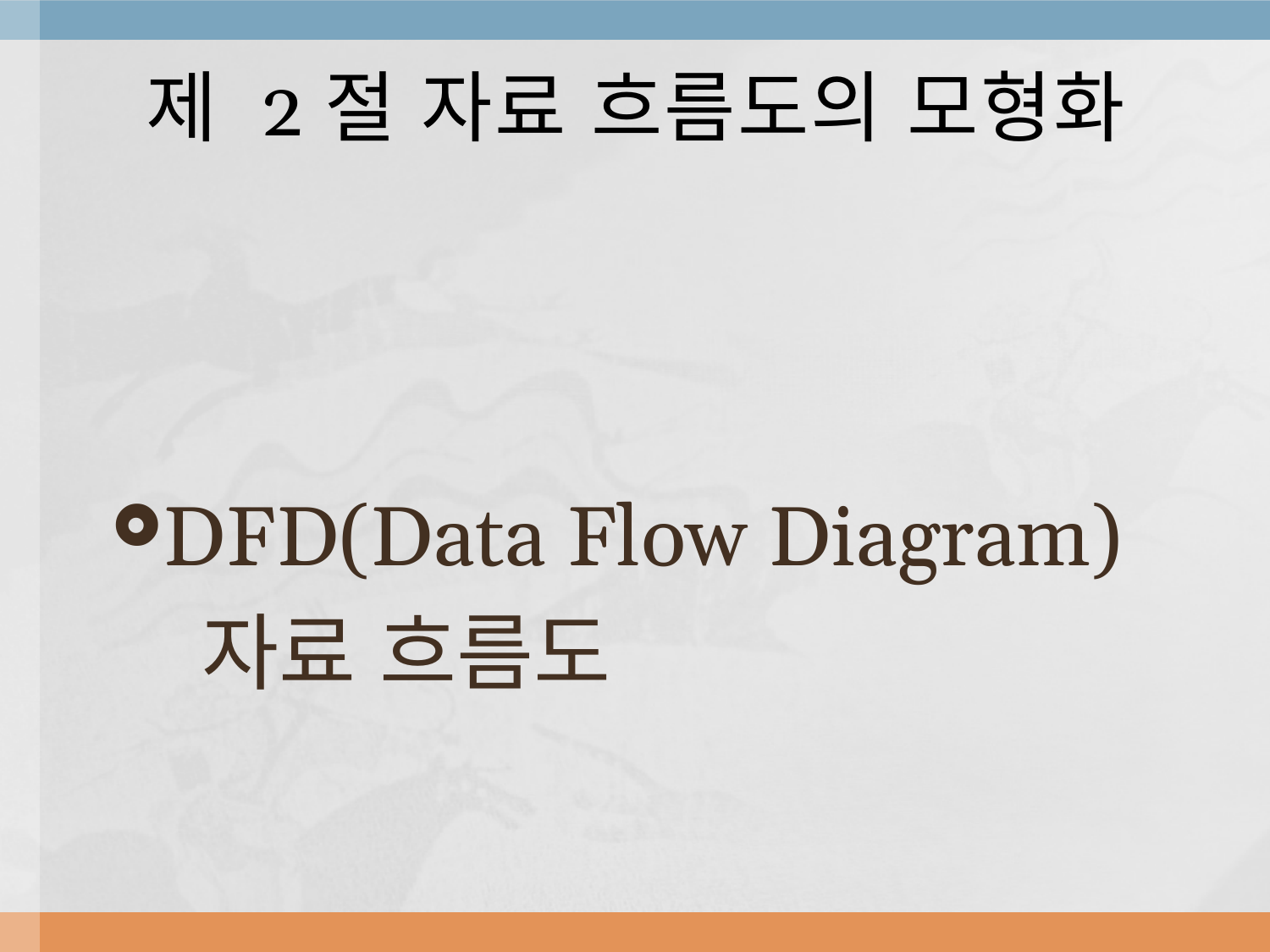

# 제 2절 자료 흐름도의 모형화
DFD(Data Flow Diagram)
   자료 흐름도